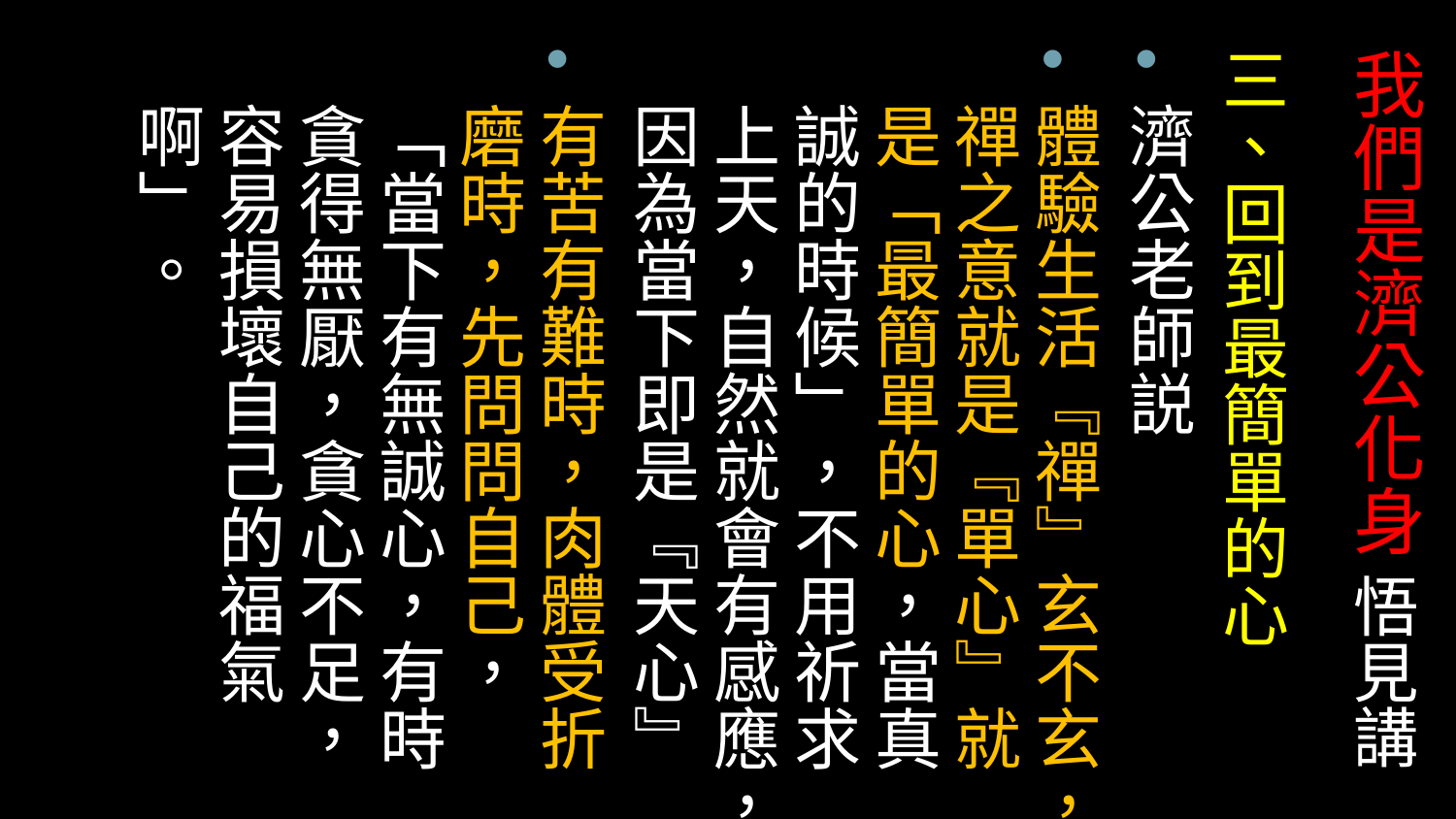

# 我們是濟公化身 悟見講
三、回到最簡單的心
濟公老師説
體驗生活『禪』玄不玄，禪之意就是『單心』就是「最簡單的心，當真誠的時候」，不用祈求上天，自然就會有感應，因為當下即是『天心』
有苦有難時，肉體受折磨時，先問問自己，「當下有無誠心，有時貪得無厭，貪心不足，容易損壞自己的福氣啊」。